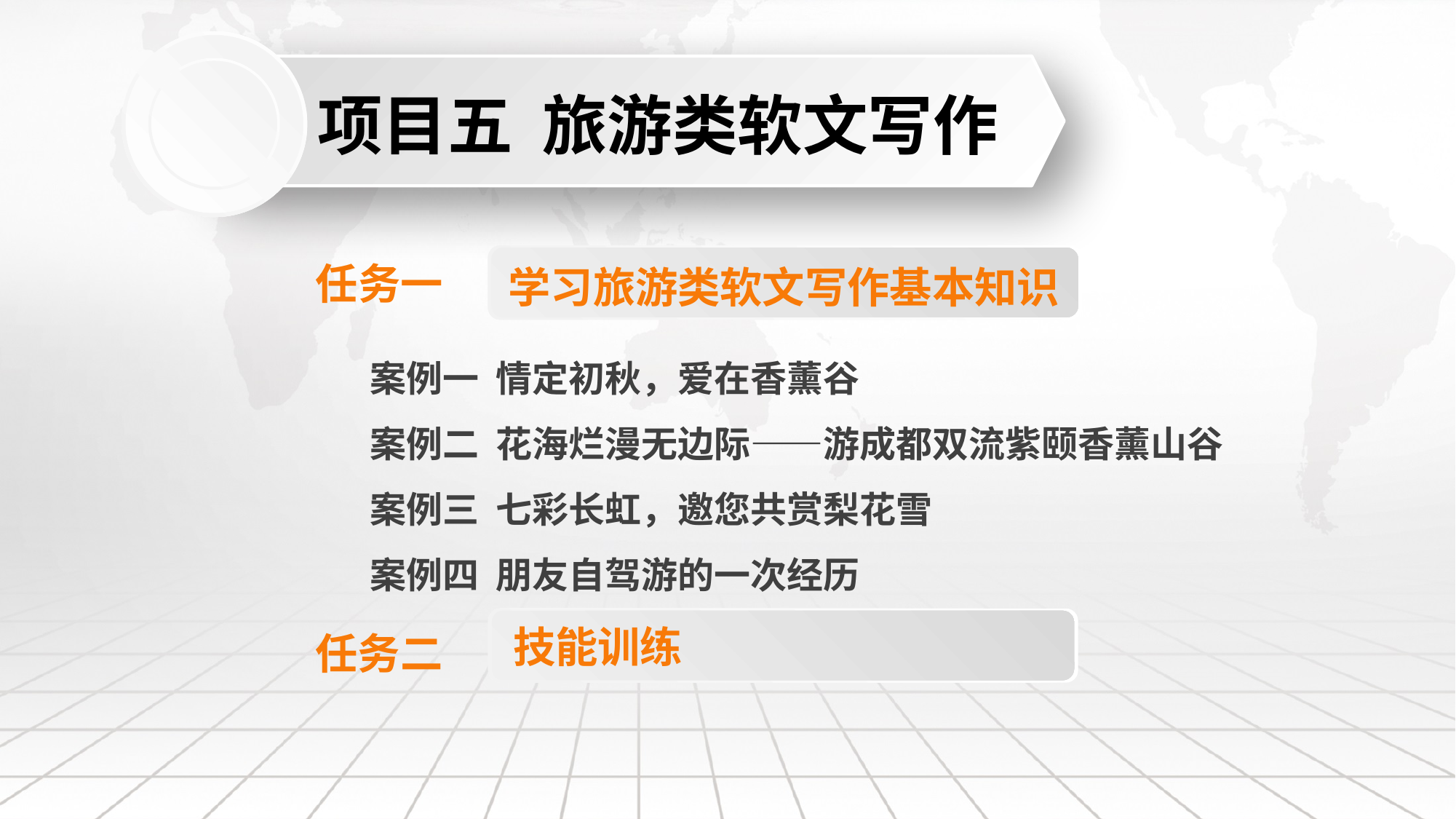

项目五  旅游类软文写作

任务一
学习旅游类软文写作基本知识
案例一  情定初秋，爱在香薰谷
案例二  花海烂漫无边际——游成都双流紫颐香薰山谷
案例三  七彩长虹，邀您共赏梨花雪
案例四  朋友自驾游的一次经历

技能训练
任务二
延迟符